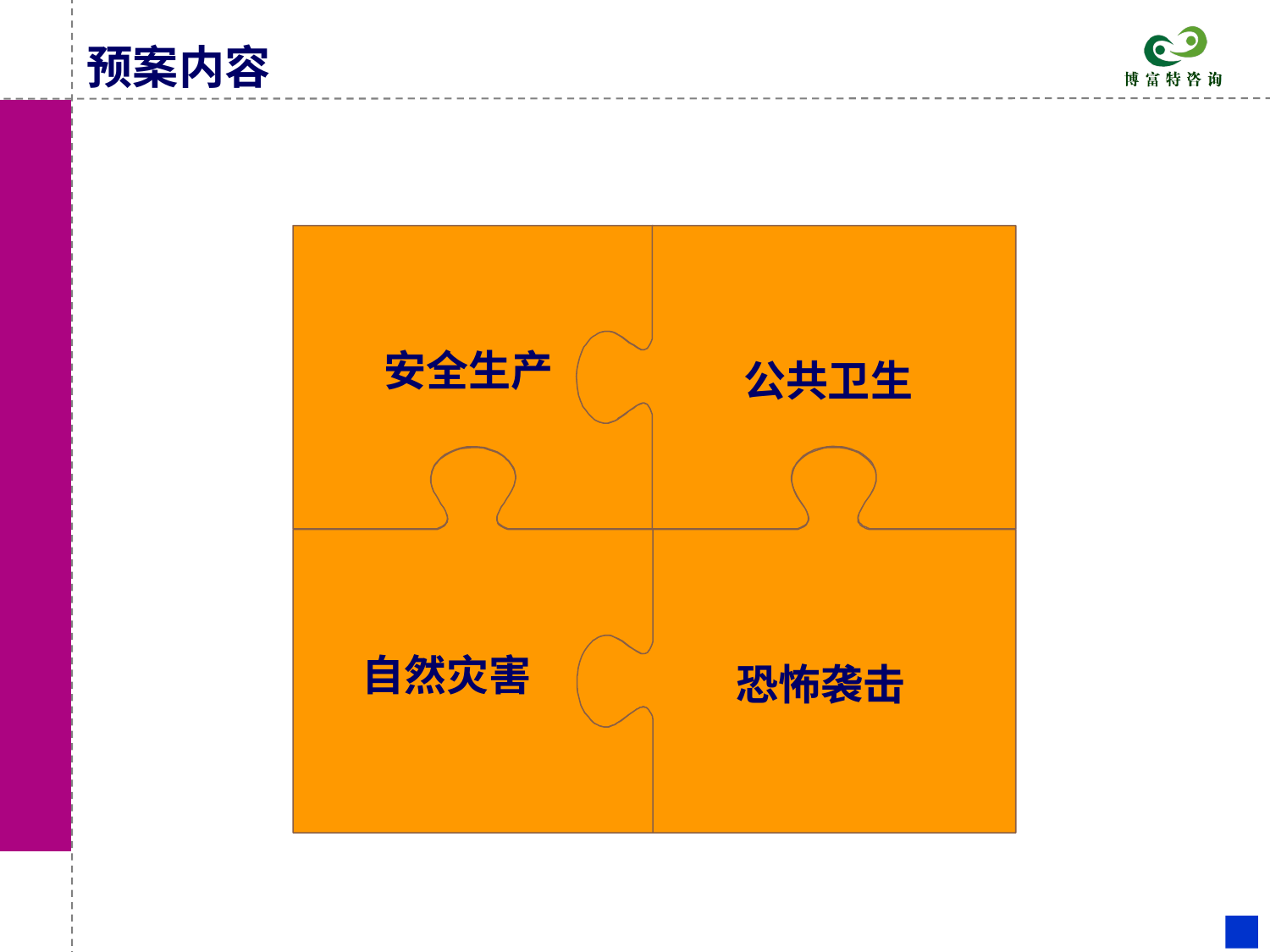

# 预案内容

安全生产
公共卫生

自然灾害
恐怖袭击
18